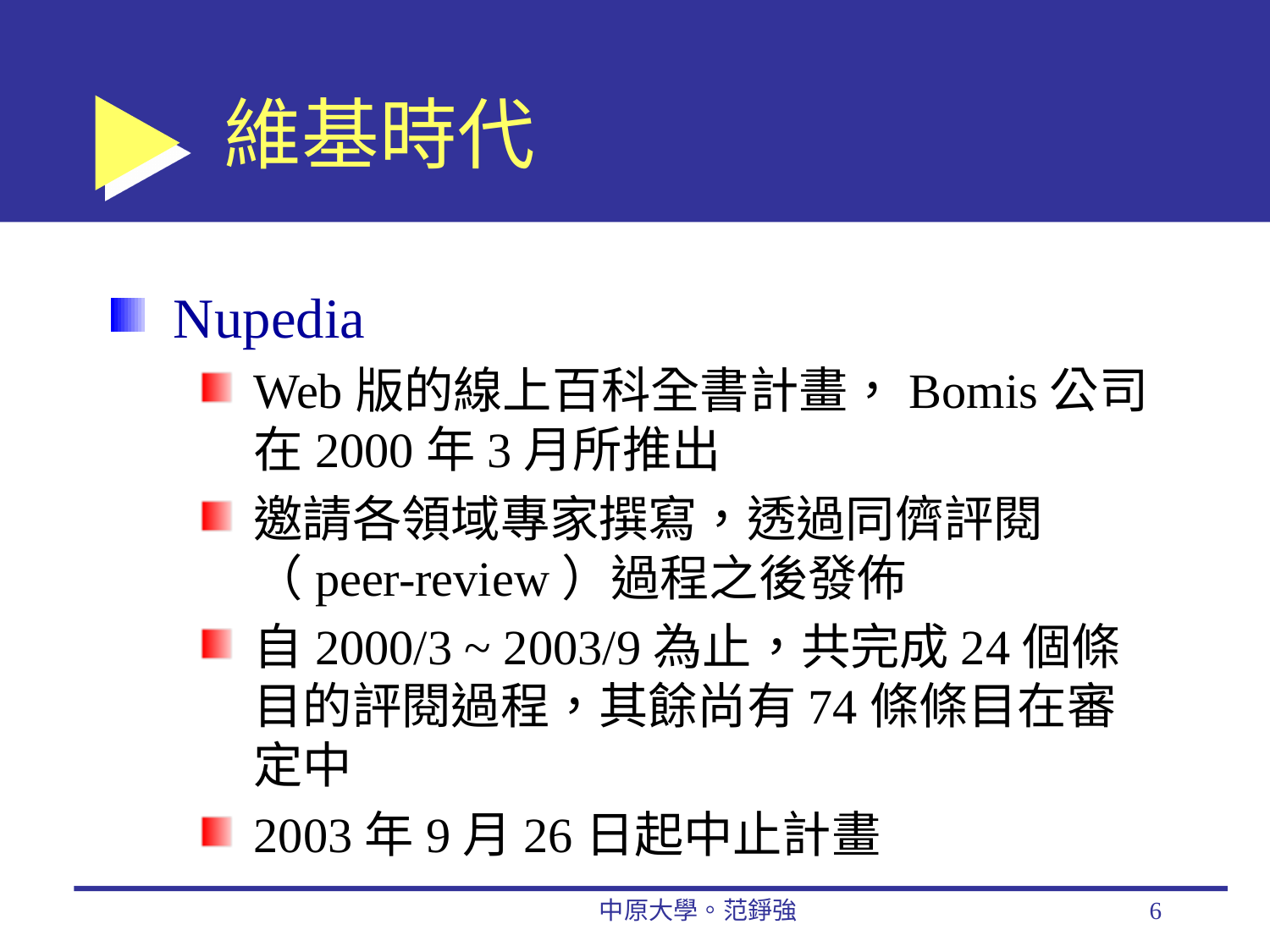

# 維基時代
Nupedia
Web版的線上百科全書計畫，Bomis公司在2000年3月所推出
邀請各領域專家撰寫，透過同儕評閱（peer-review）過程之後發佈
自2000/3 ~ 2003/9為止，共完成24個條目的評閱過程，其餘尚有74條條目在審定中
2003年9月26日起中止計畫
中原大學。范錚強
6